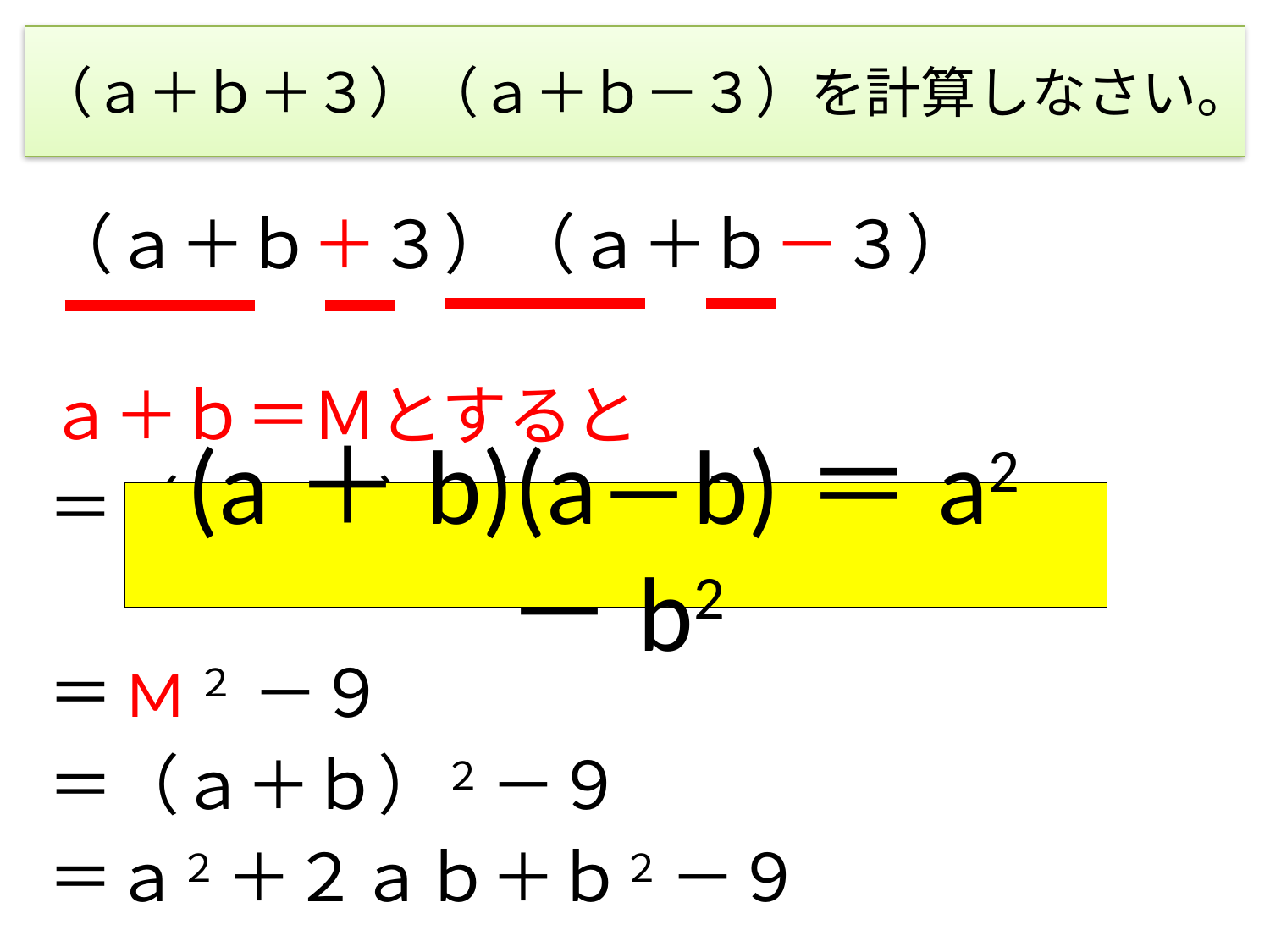

# （ａ＋ｂ＋３）（ａ＋ｂ－３）を計算しなさい。
（ａ＋ｂ＋３）（ａ＋ｂ－３）
ａ＋ｂ＝Ｍとすると
＝（Ｍ＋３）（Ｍ－３）

＝M２  －９
＝（ａ＋ｂ）２ －９
＝ａ２ ＋２ａｂ＋ｂ２ －９
(a＋b)(a―b)＝a2－b2